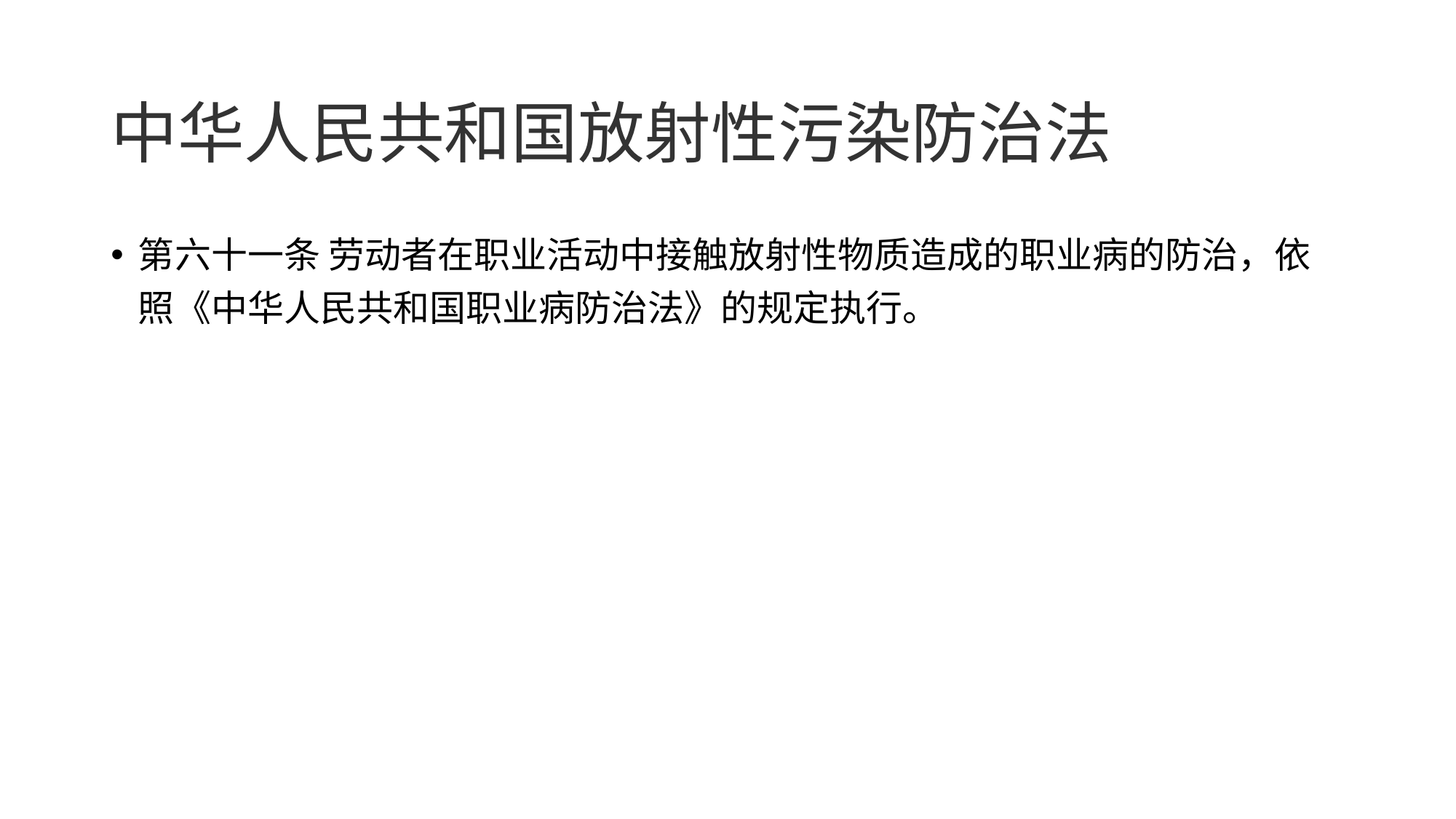

# 中华人民共和国放射性污染防治法
第六十一条 劳动者在职业活动中接触放射性物质造成的职业病的防治，依照《中华人民共和国职业病防治法》的规定执行。